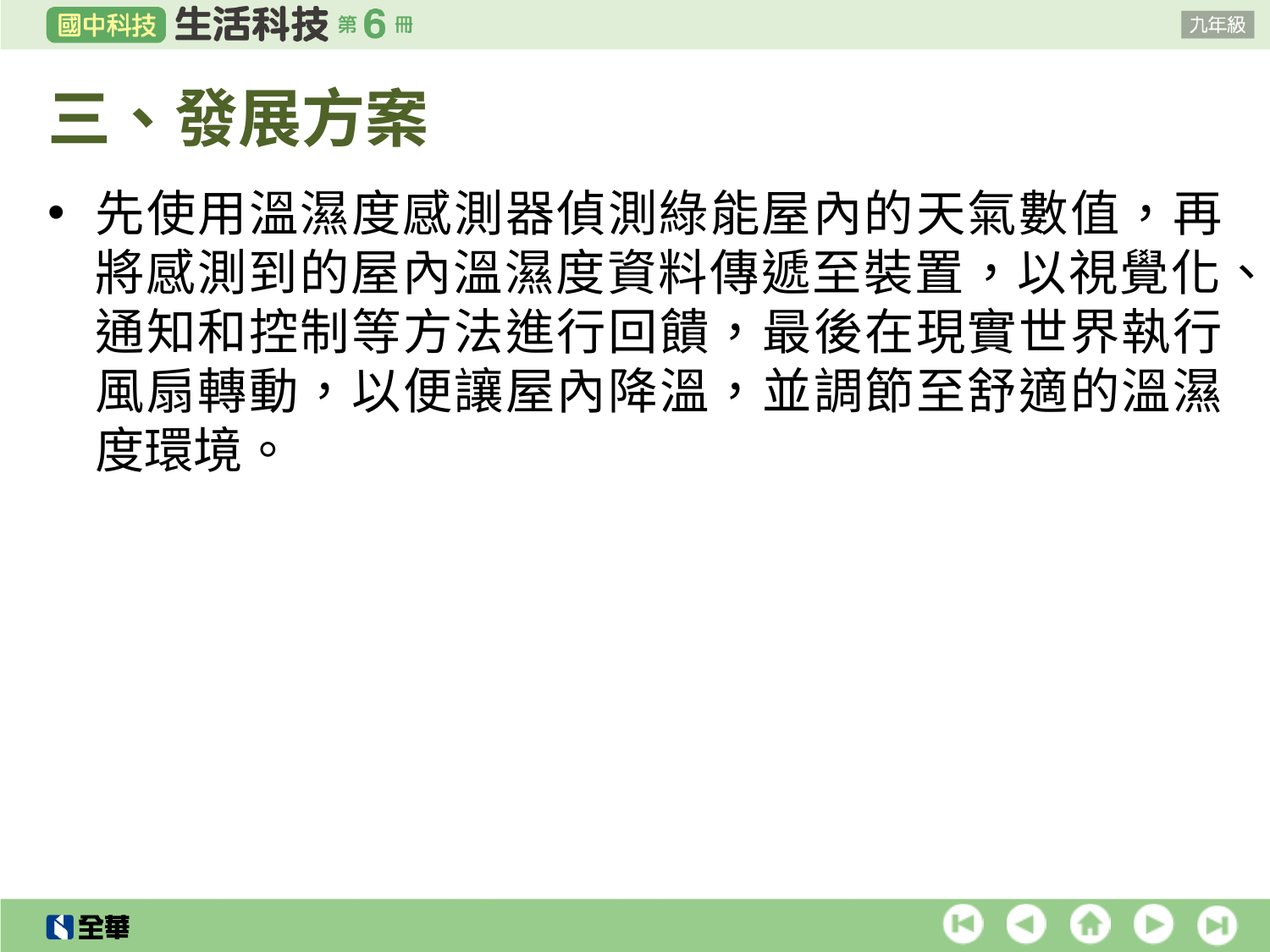

# 三、發展方案
先使用溫濕度感測器偵測綠能屋內的天氣數值，再將感測到的屋內溫濕度資料傳遞至裝置，以視覺化、通知和控制等方法進行回饋，最後在現實世界執行風扇轉動，以便讓屋內降溫，並調節至舒適的溫濕度環境。